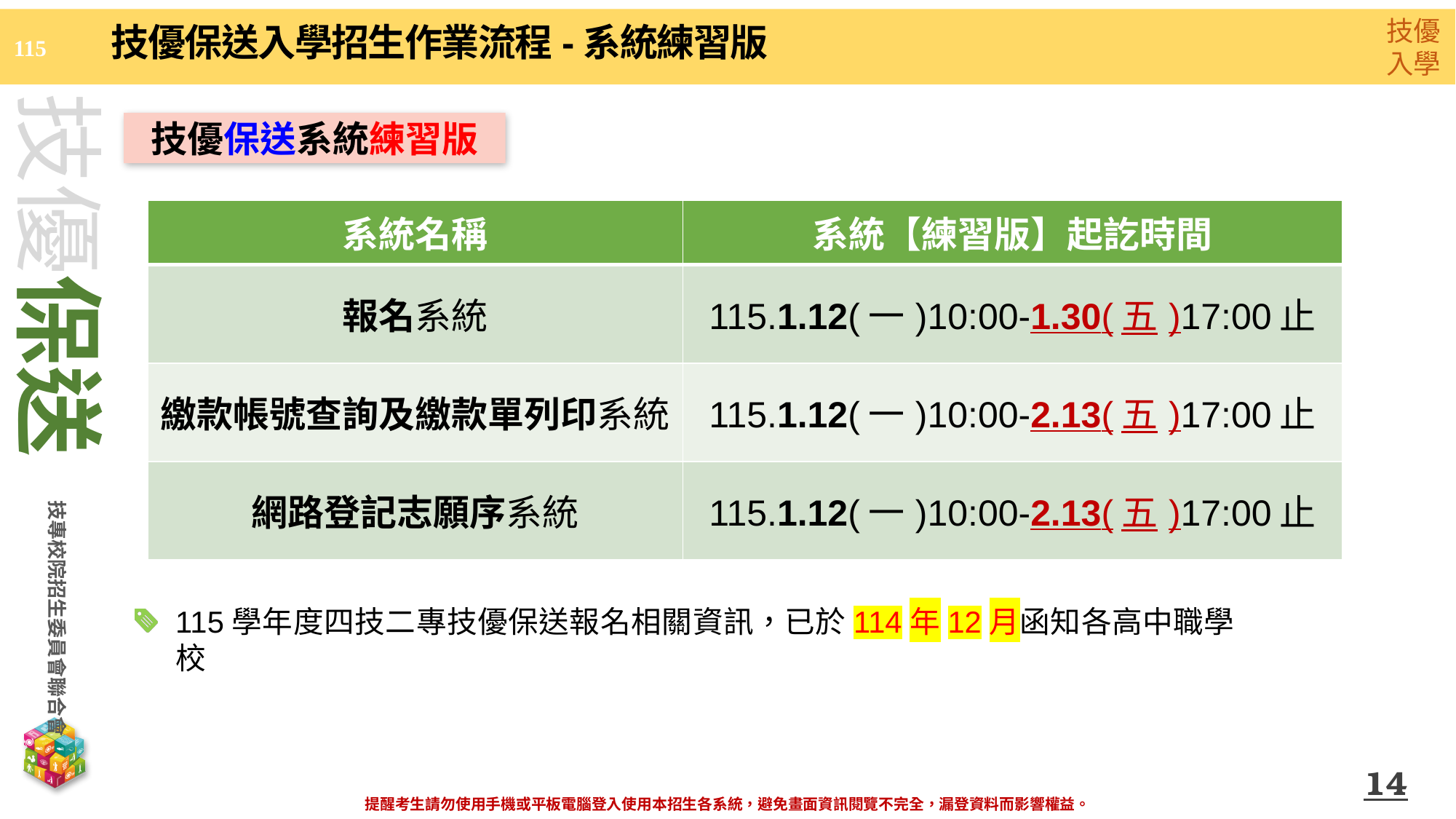

技優保送入學招生作業流程-系統練習版
技優保送系統練習版
| 系統名稱 | 系統【練習版】起訖時間 |
| --- | --- |
| 報名系統 | 115.1.12(一)10:00-1.30(五)17:00止 |
| 繳款帳號查詢及繳款單列印系統 | 115.1.12(一)10:00-2.13(五)17:00止 |
| 網路登記志願序系統 | 115.1.12(一)10:00-2.13(五)17:00止 |
115學年度四技二專技優保送報名相關資訊，已於114年12月函知各高中職學校